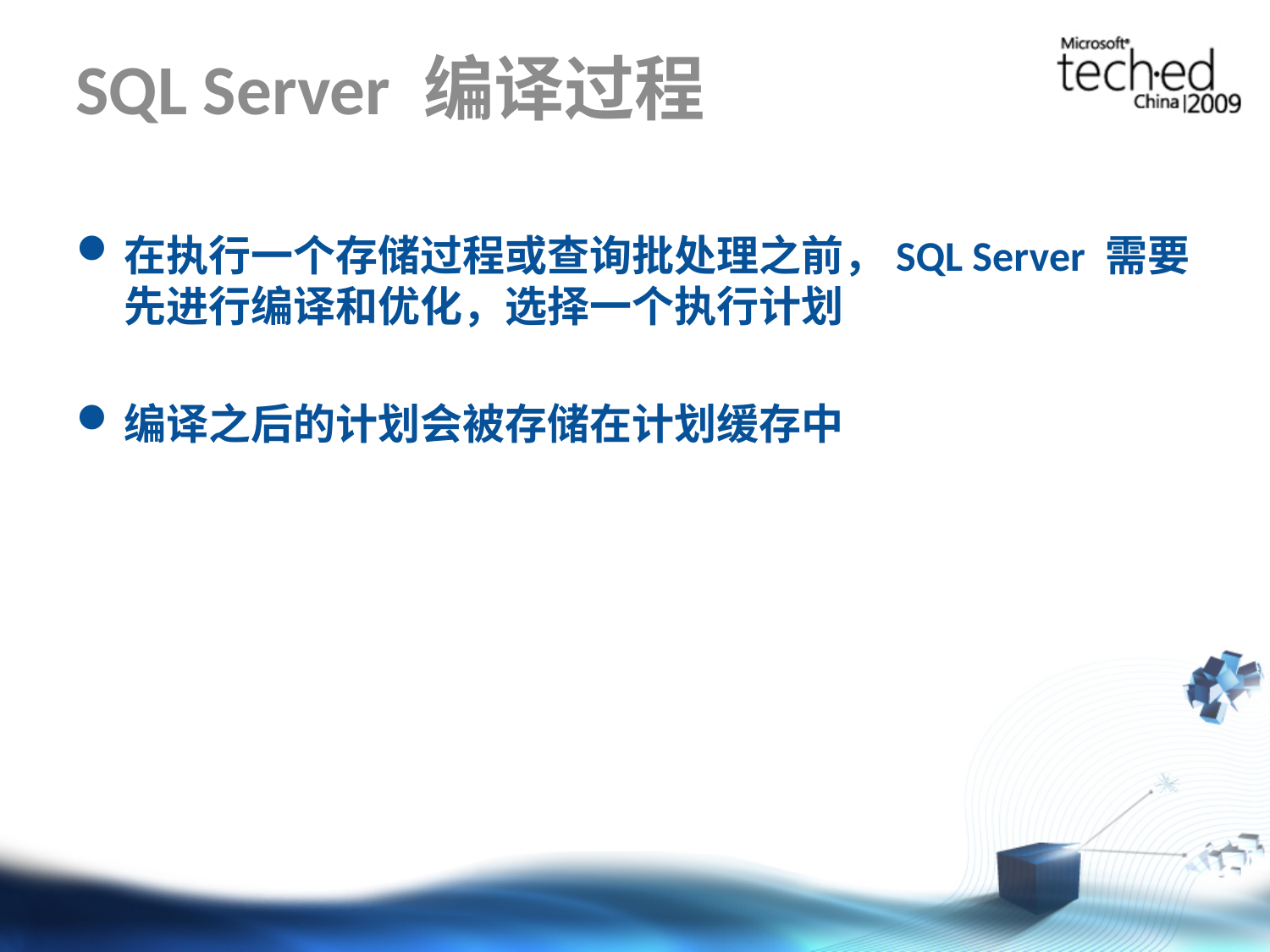

# SQL Server 编译过程
在执行一个存储过程或查询批处理之前，SQL Server 需要先进行编译和优化，选择一个执行计划

编译之后的计划会被存储在计划缓存中